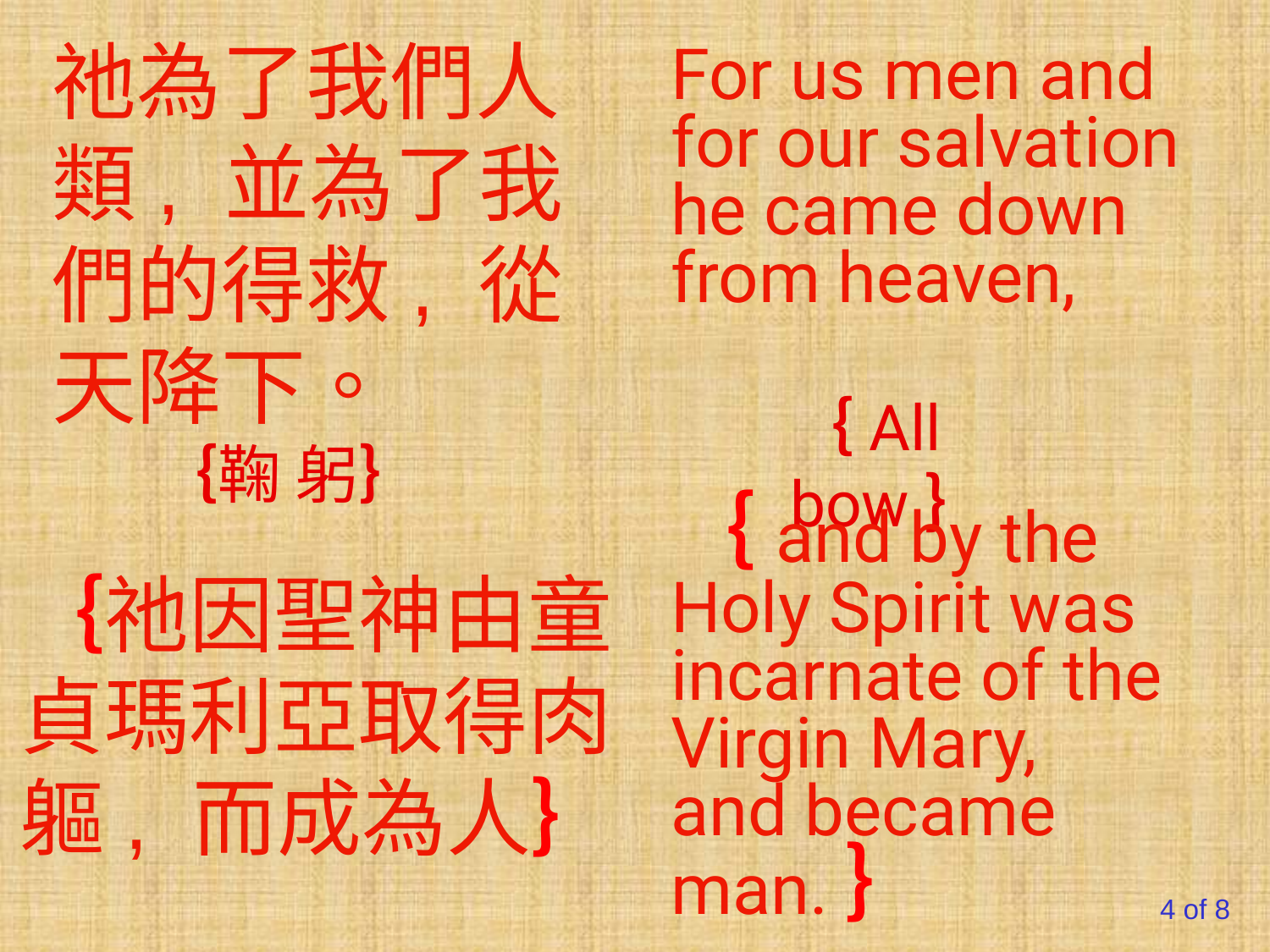

祂為了我們人類, 並為了我們的得救, 從天降下。
For us men and for our salvation
he came down from heaven,
｛All bow｝
｛鞠 躬｝
｛and by the Holy Spirit was incarnate of the Virgin Mary,
and became man.｝
｛祂因聖神由童貞瑪利亞取得肉軀, 而成為人｝
4 of 8